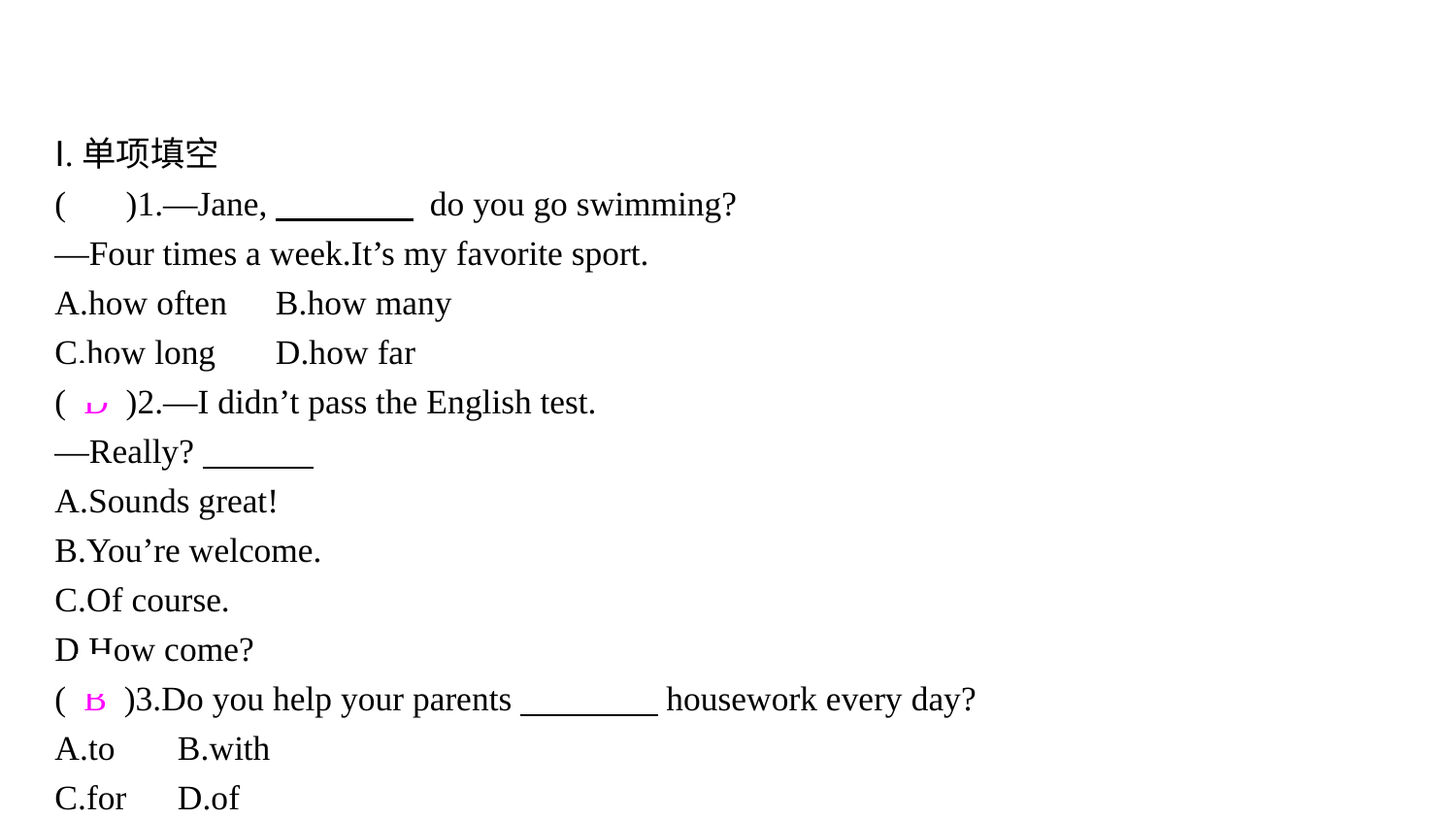

Ⅰ.单项填空
(  A  )1.—Jane,　　　　 do you go swimming?
—Four times a week.It’s my favorite sport.
A.how often	B.how many
C.how long	D.how far
(  D  )2.—I didn’t pass the English test.
—Really?
A.Sounds great!
B.You’re welcome.
C.Of course.
D.How come?
(  B  )3.Do you help your parents　　　　housework every day?
A.to	B.with
C.for	D.of